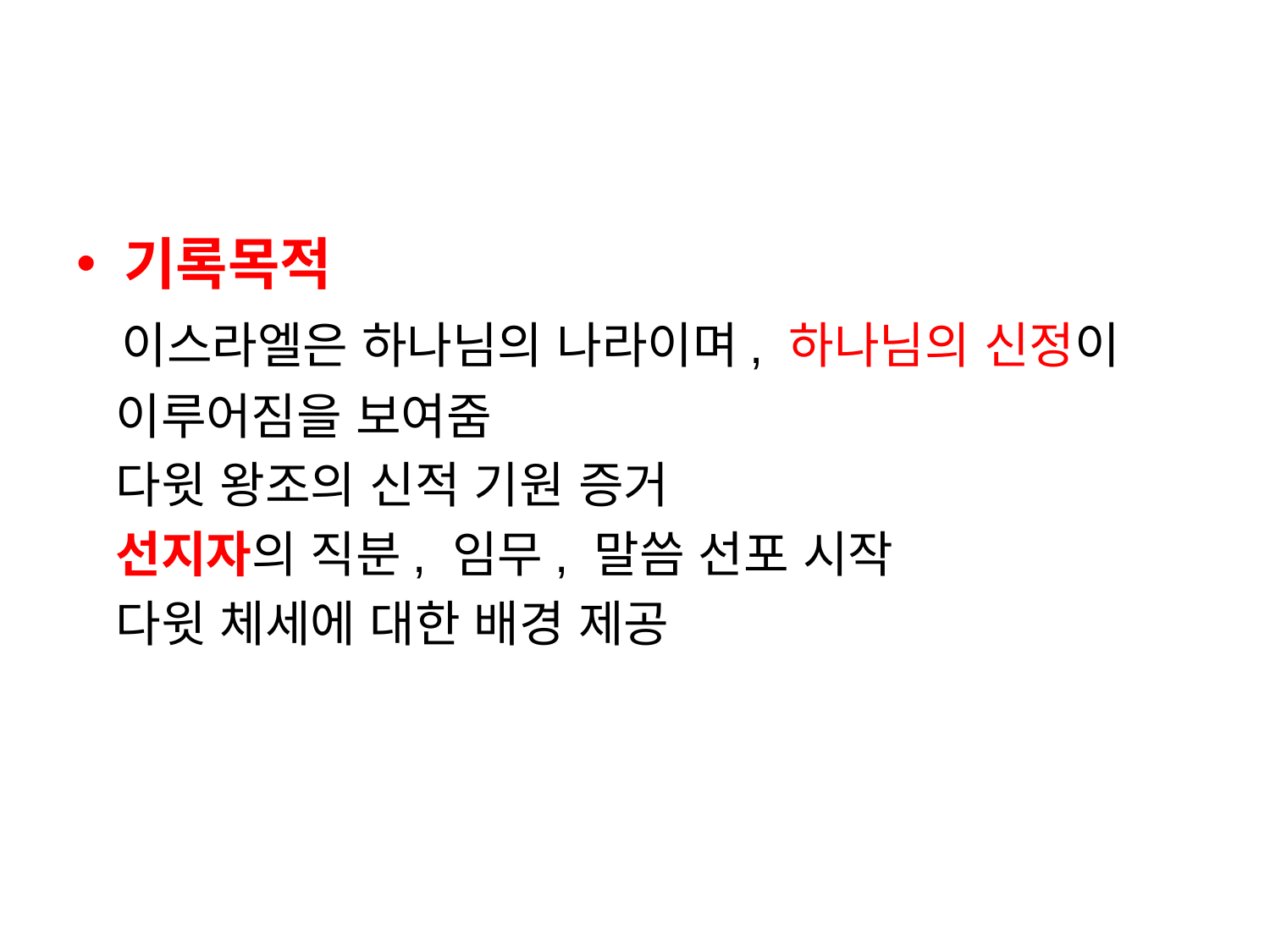

#
기록목적
  이스라엘은 하나님의 나라이며, 하나님의 신정이
  이루어짐을 보여줌
  다윗 왕조의 신적 기원 증거
  선지자의 직분, 임무, 말씀 선포 시작
  다윗 체세에 대한 배경 제공